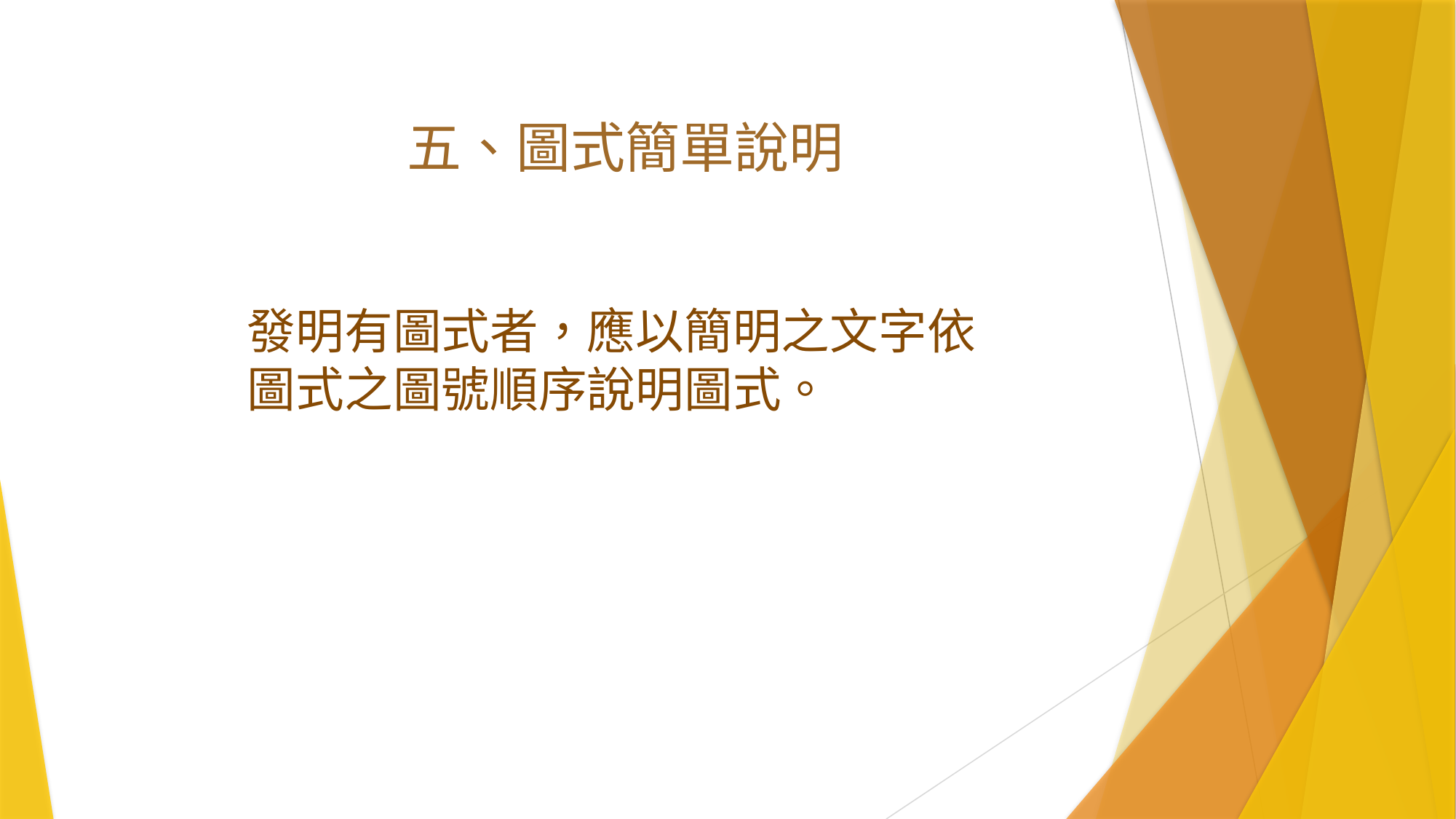

# 五、圖式簡單說明
發明有圖式者，應以簡明之文字依圖式之圖號順序說明圖式。